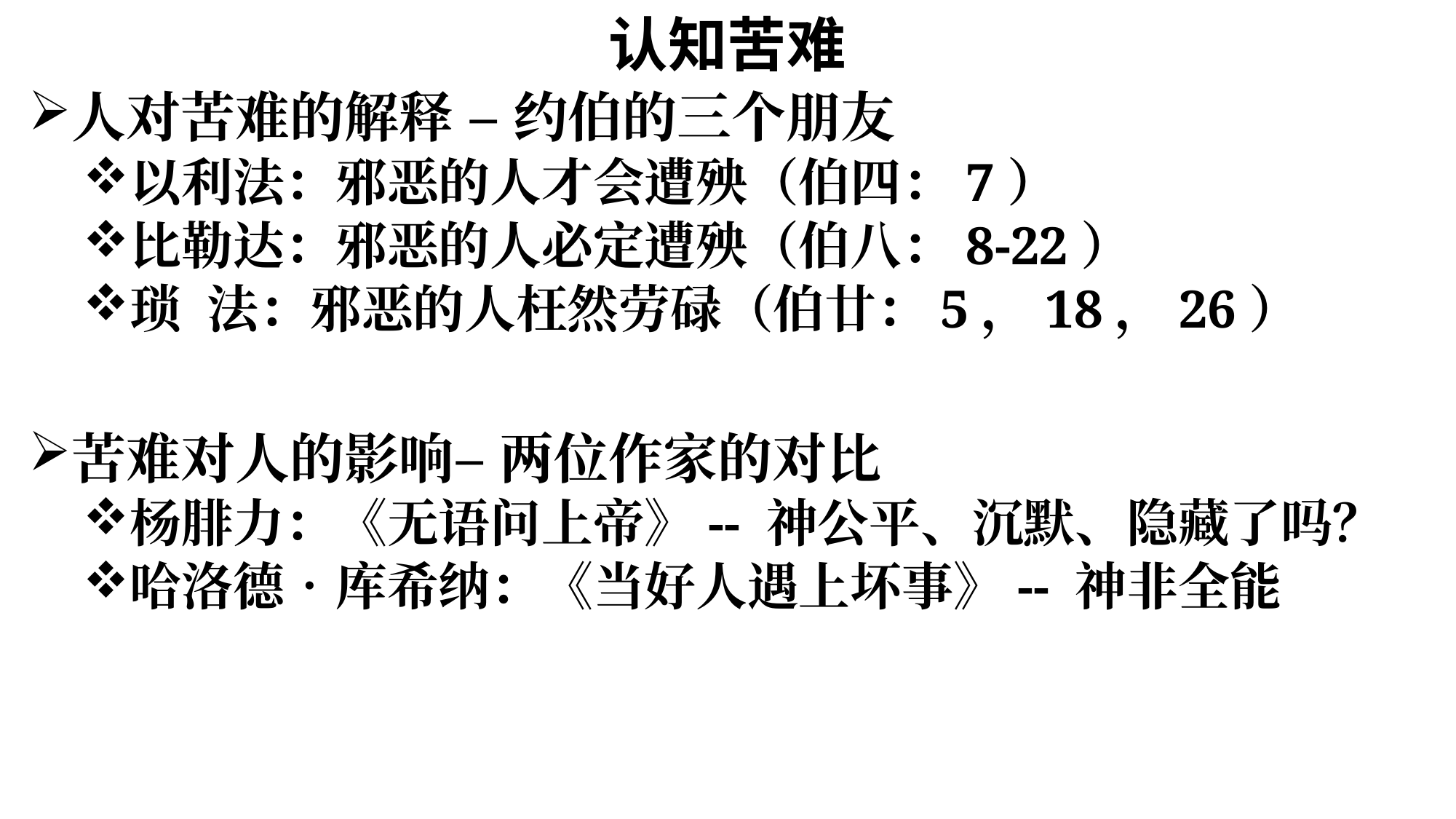

# 认知苦难
人对苦难的解释 – 约伯的三个朋友
以利法：邪恶的人才会遭殃（伯四：7）
比勒达：邪恶的人必定遭殃（伯八：8-22）
琐  法：邪恶的人枉然劳碌（伯廿：5，18，26）

苦难对人的影响– 两位作家的对比
杨腓力：《无语问上帝》-- 神公平、沉默、隐藏了吗？
哈洛德‧库希纳：《当好人遇上坏事》-- 神非全能